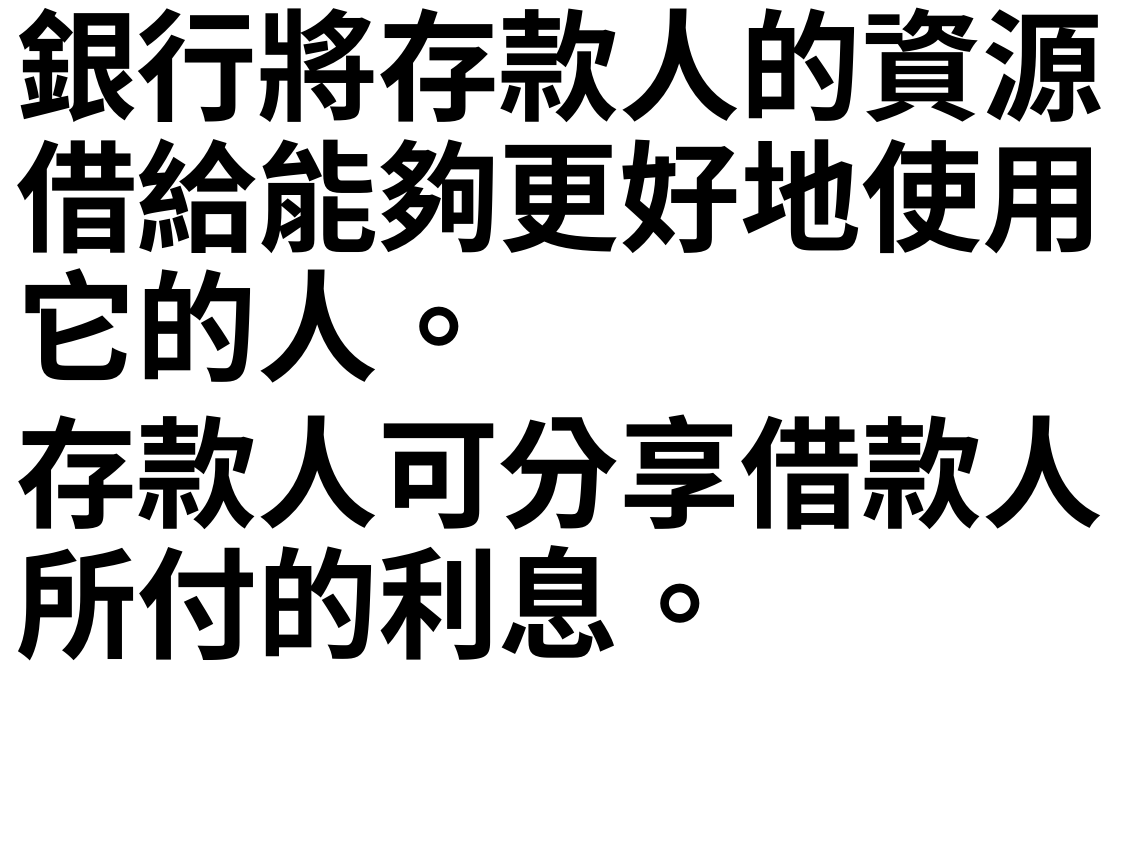

銀行將存款人的資源借給能夠更好地使用它的人。
存款人可分享借款人所付的利息。